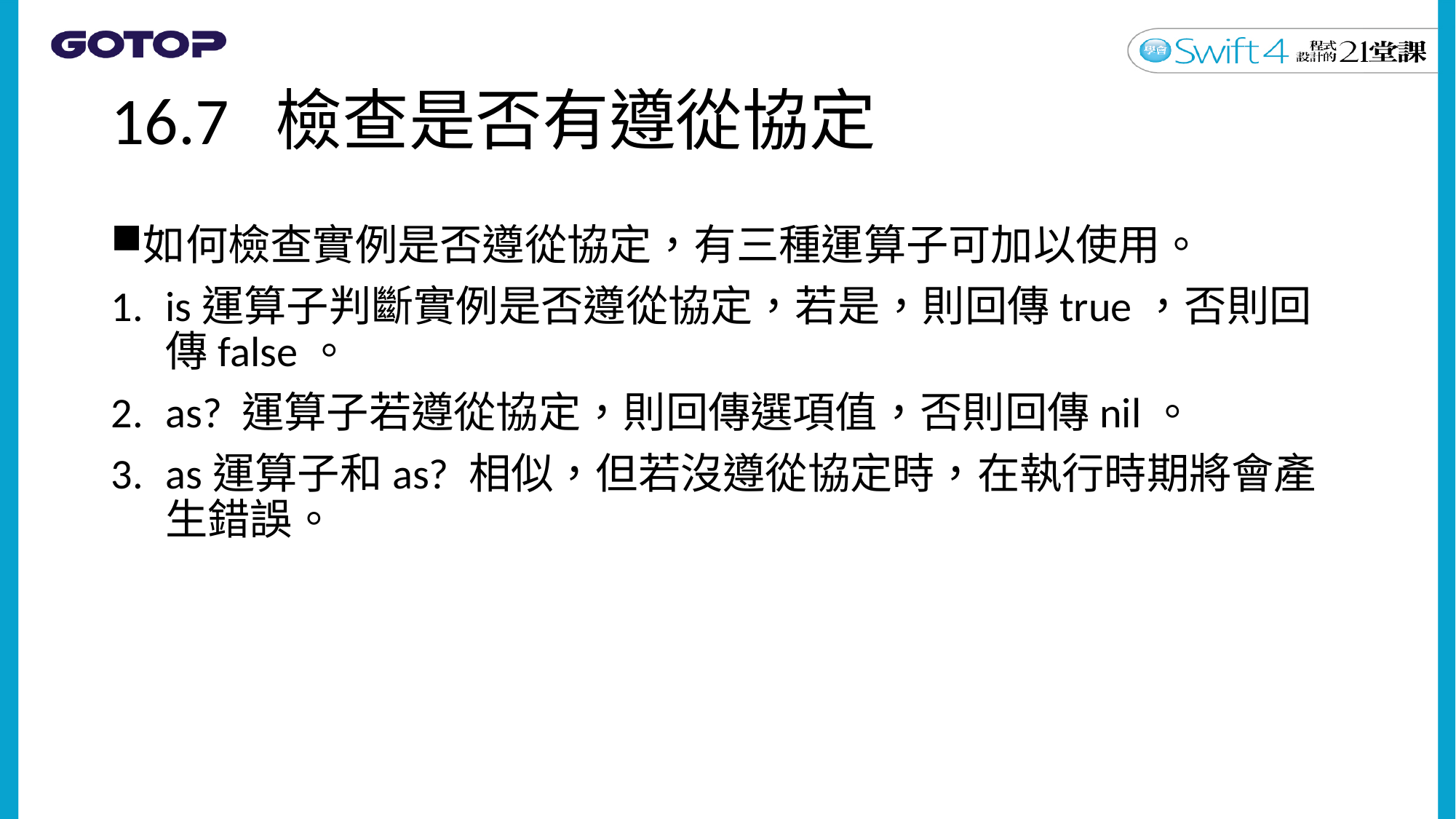

# 16.7  檢查是否有遵從協定
如何檢查實例是否遵從協定，有三種運算子可加以使用。
is運算子判斷實例是否遵從協定，若是，則回傳true，否則回傳false。
as? 運算子若遵從協定，則回傳選項值，否則回傳nil。
as運算子和as? 相似，但若沒遵從協定時，在執行時期將會產生錯誤。